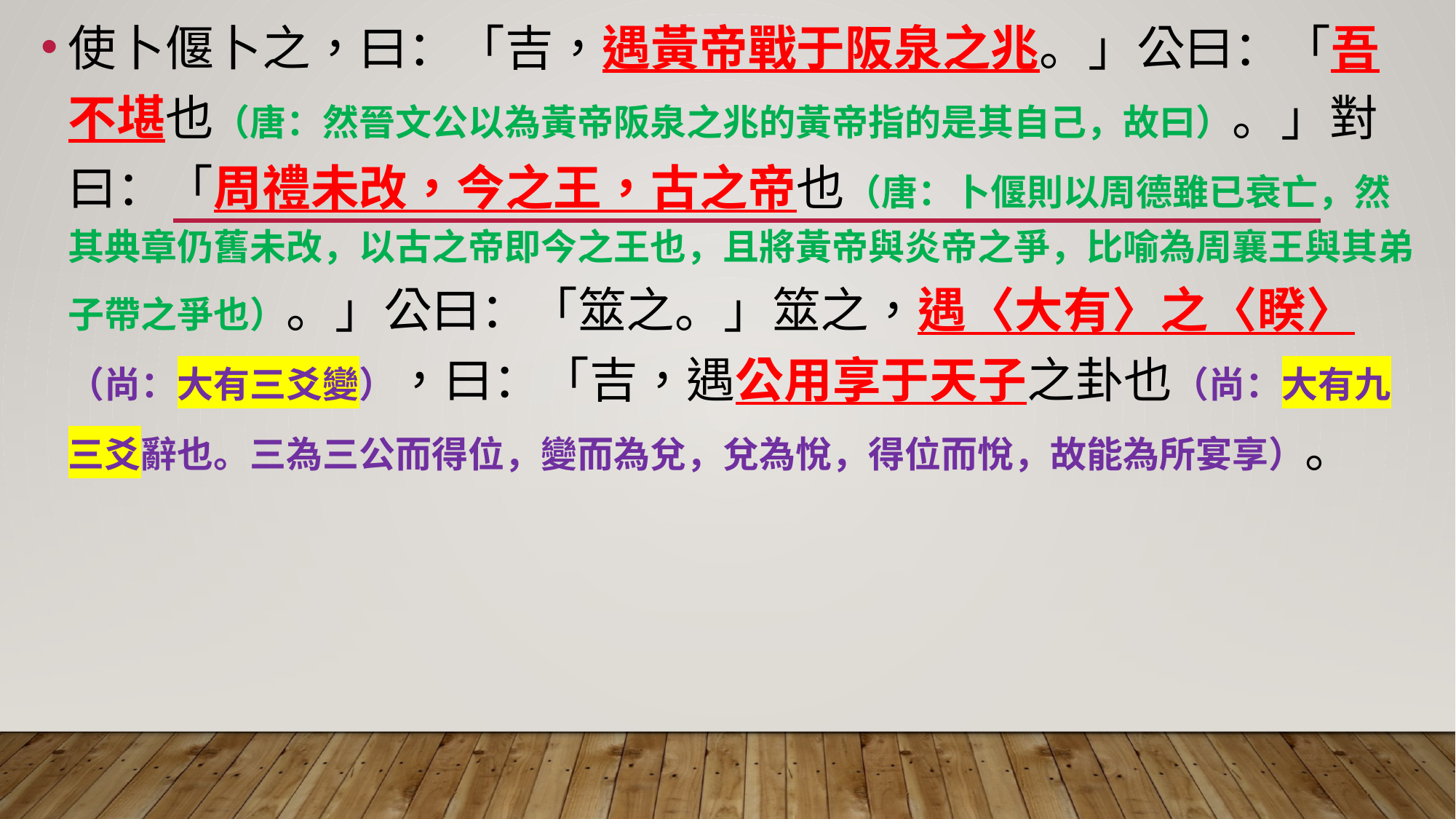

使卜偃卜之，曰：「吉，遇黃帝戰于阪泉之兆。」公曰：「吾不堪也（唐：然晉文公以為黃帝阪泉之兆的黃帝指的是其自己，故曰）。」對曰：「周禮未改，今之王，古之帝也（唐：卜偃則以周德雖已衰亡，然其典章仍舊未改，以古之帝即今之王也，且將黃帝與炎帝之爭，比喻為周襄王與其弟子帶之爭也）。」公曰：「筮之。」筮之，遇〈大有〉之〈睽〉（尚：大有三爻變），曰：「吉，遇公用享于天子之卦也（尚：大有九三爻辭也。三為三公而得位，變而為兌，兌為悅，得位而悅，故能為所宴享）。